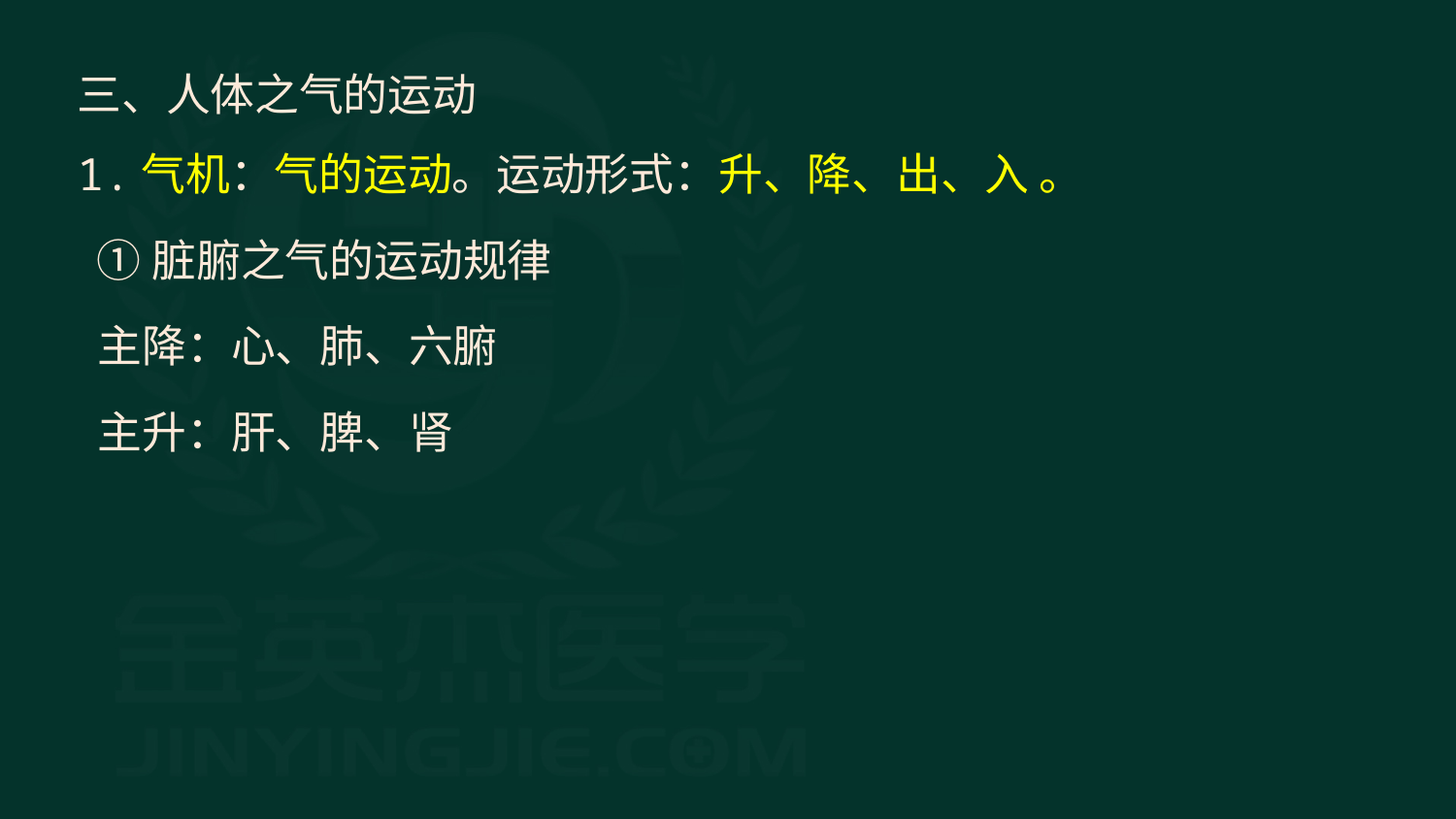

三、人体之气的运动
1.气机：气的运动。运动形式：升、降、出、入 。
  ①脏腑之气的运动规律
 主降：心、肺、六腑
 主升：肝、脾、肾